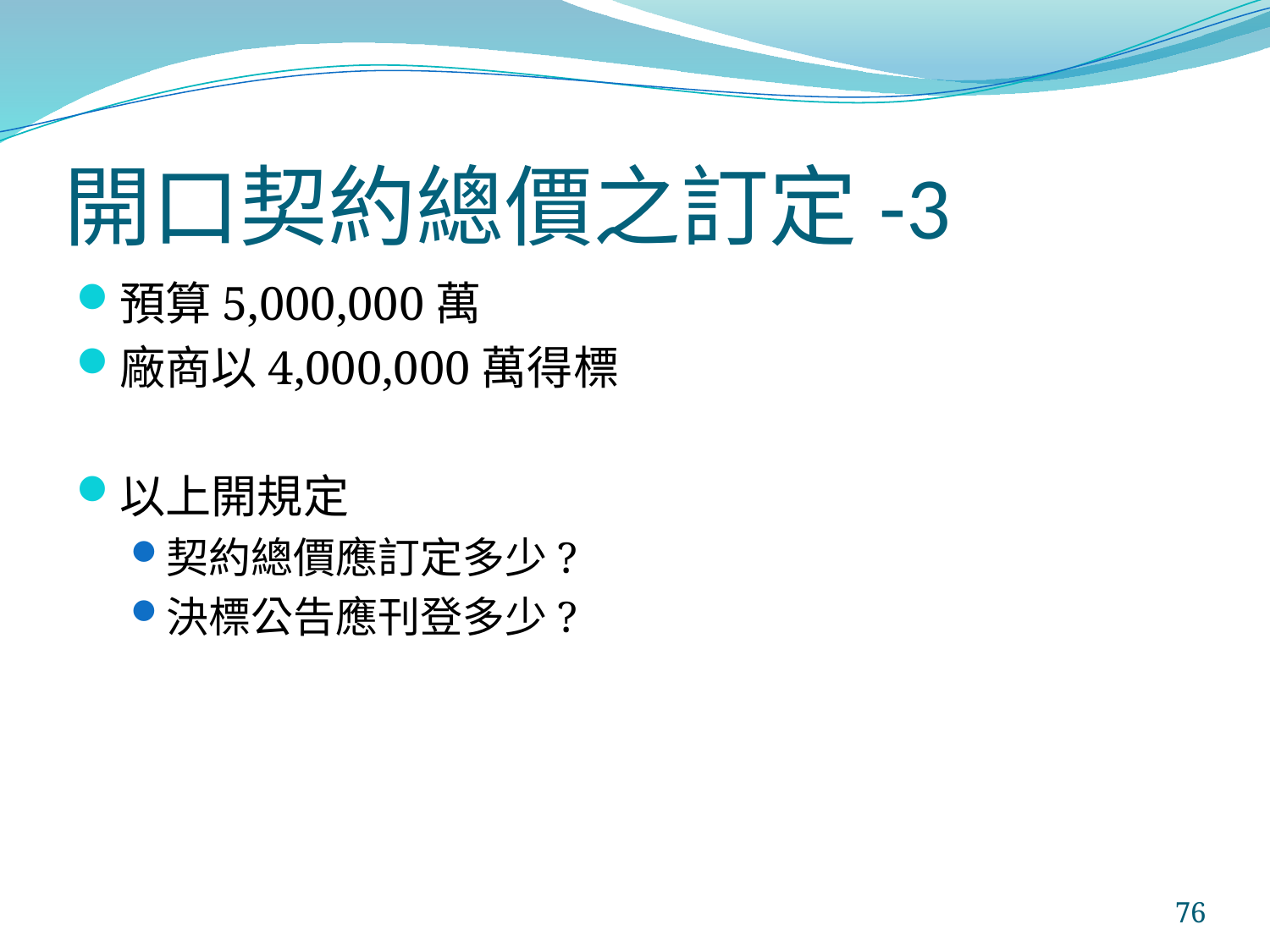

# 開口契約總價之訂定-3
預算5,000,000萬
廠商以4,000,000萬得標

以上開規定
契約總價應訂定多少?
決標公告應刊登多少?

76